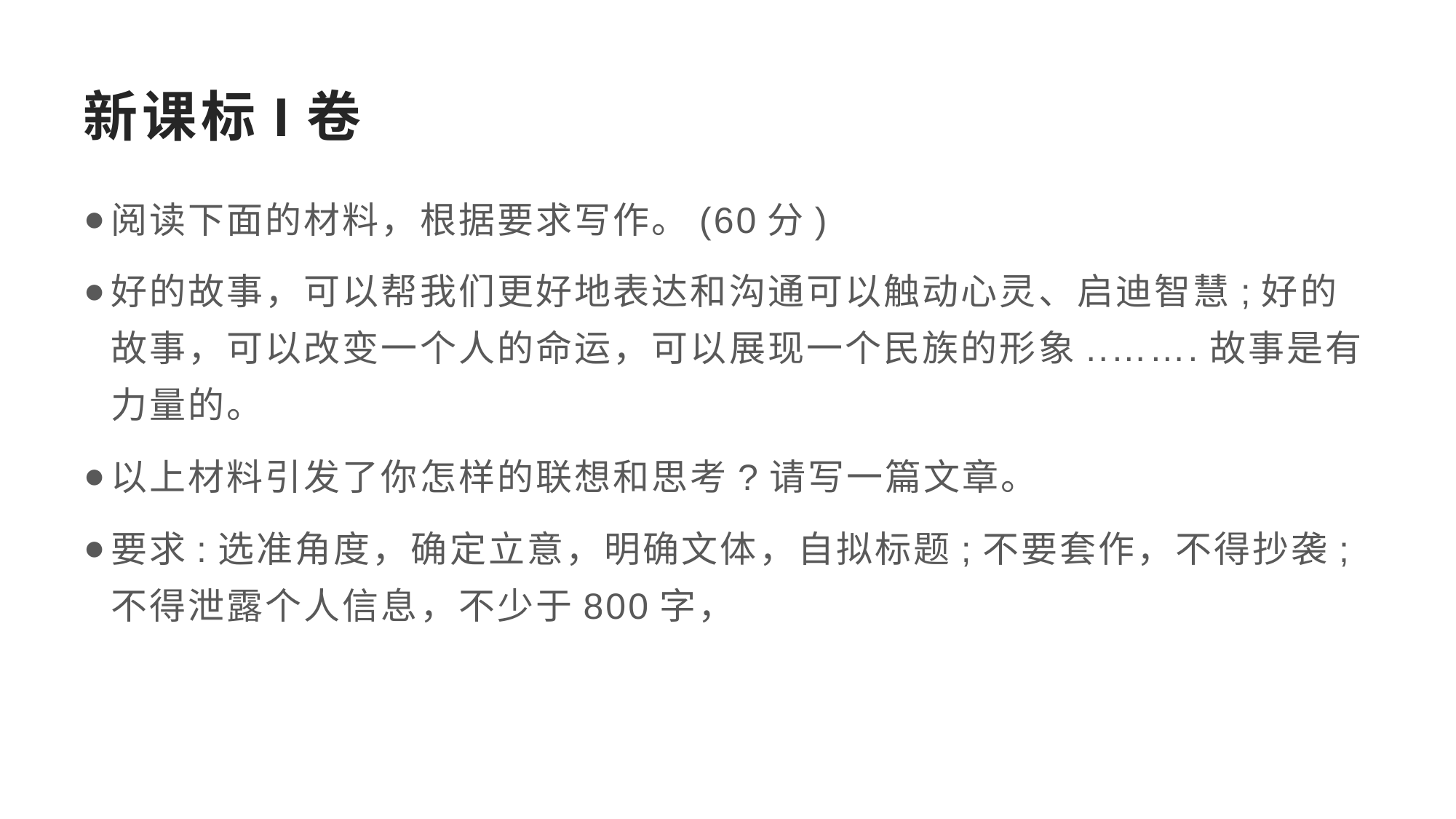

# 新课标I卷
阅读下面的材料，根据要求写作。(60分)
好的故事，可以帮我们更好地表达和沟通可以触动心灵、启迪智慧;好的故事，可以改变一个人的命运，可以展现一个民族的形象..…….故事是有力量的。
以上材料引发了你怎样的联想和思考?请写一篇文章。
要求:选准角度，确定立意，明确文体，自拟标题;不要套作，不得抄袭;不得泄露个人信息，不少于800字，